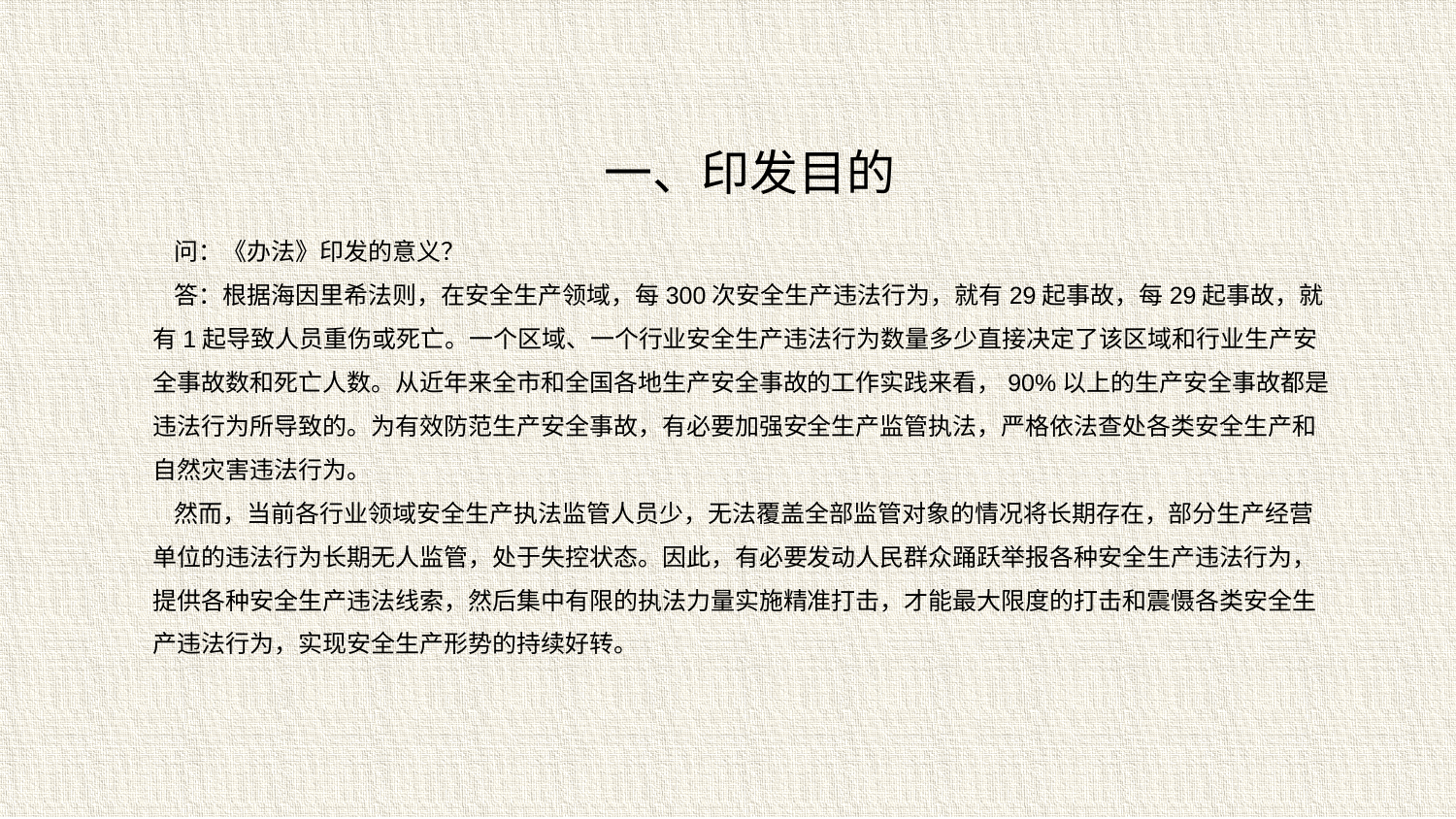

一、印发目的
   问：《办法》印发的意义？
   答：根据海因里希法则，在安全生产领域，每300次安全生产违法行为，就有29起事故，每29起事故，就有1起导致人员重伤或死亡。一个区域、一个行业安全生产违法行为数量多少直接决定了该区域和行业生产安全事故数和死亡人数。从近年来全市和全国各地生产安全事故的工作实践来看，90%以上的生产安全事故都是违法行为所导致的。为有效防范生产安全事故，有必要加强安全生产监管执法，严格依法查处各类安全生产和自然灾害违法行为。
   然而，当前各行业领域安全生产执法监管人员少，无法覆盖全部监管对象的情况将长期存在，部分生产经营单位的违法行为长期无人监管，处于失控状态。因此，有必要发动人民群众踊跃举报各种安全生产违法行为，提供各种安全生产违法线索，然后集中有限的执法力量实施精准打击，才能最大限度的打击和震慑各类安全生产违法行为，实现安全生产形势的持续好转。